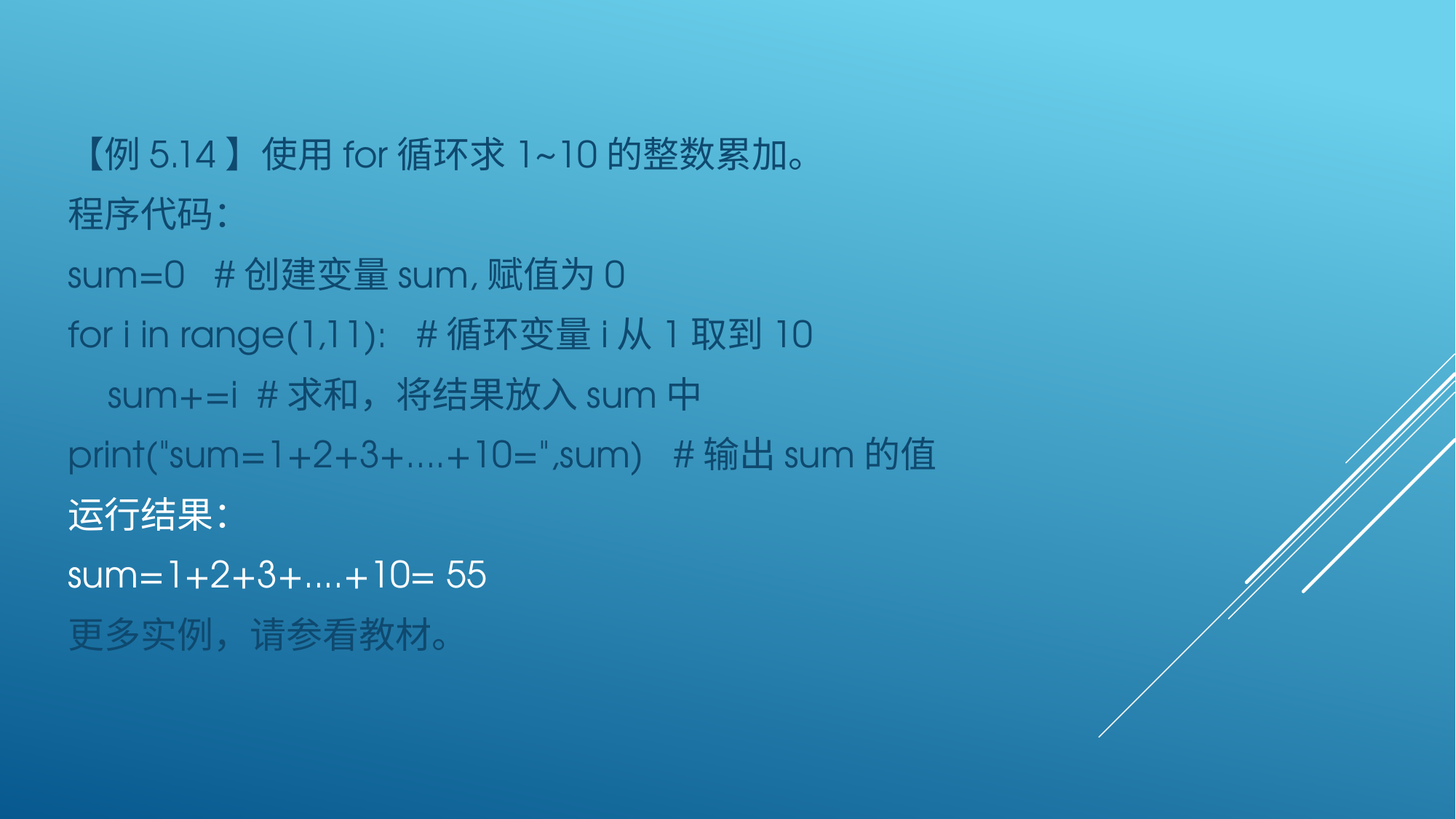

#
【例5.14】使用for循环求1~10的整数累加。
程序代码：
sum=0   #创建变量sum,赋值为0
for i in range(1,11):   #循环变量i从1取到10
    sum+=i  #求和，将结果放入sum中
print("sum=1+2+3+....+10=",sum)   #输出sum的值
运行结果：
sum=1+2+3+....+10= 55
更多实例，请参看教材。